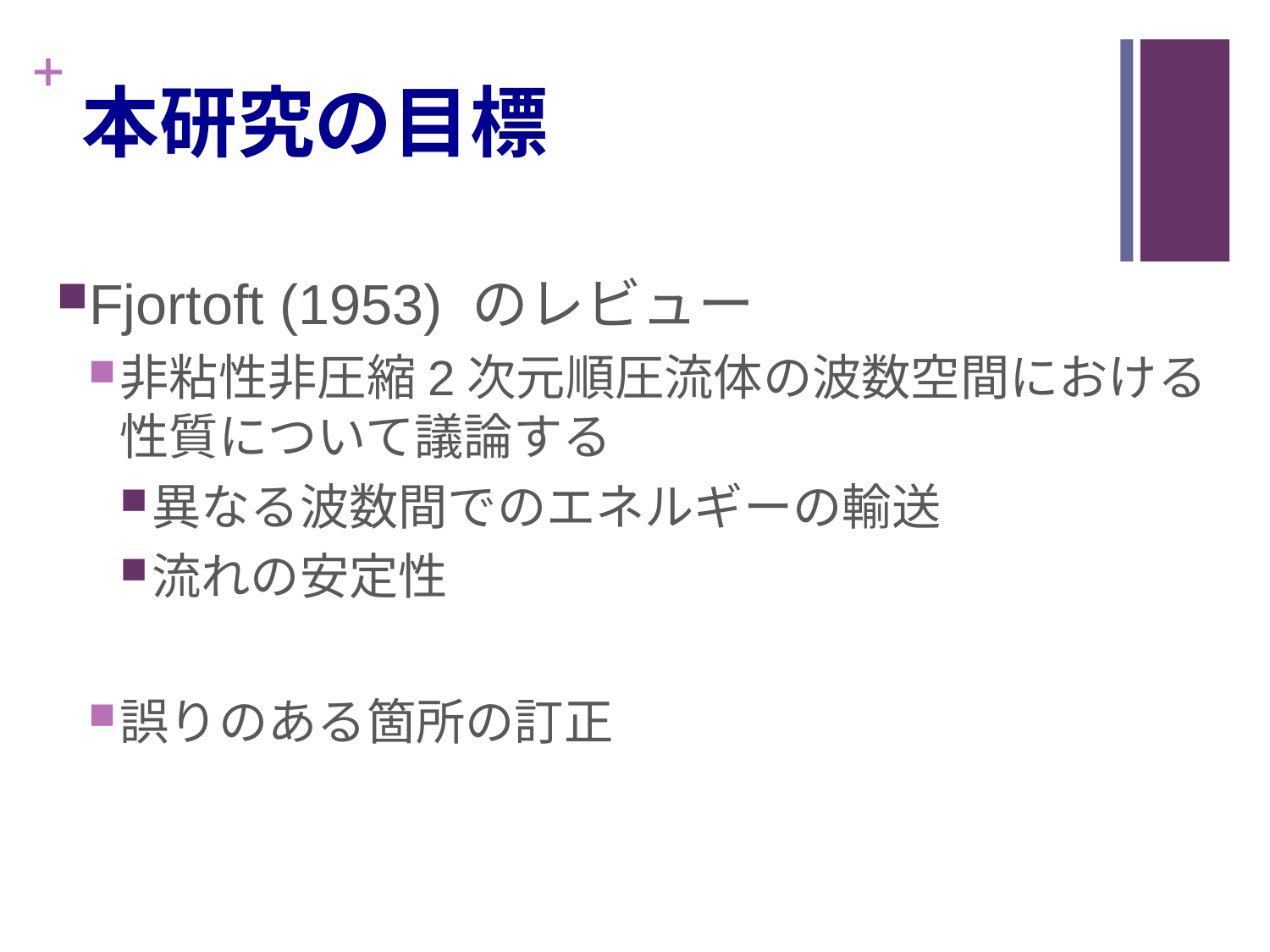

# 本研究の目標
Fjortoft (1953) のレビュー
非粘性非圧縮2次元順圧流体の波数空間における性質について議論する
異なる波数間でのエネルギーの輸送
流れの安定性

誤りのある箇所の訂正